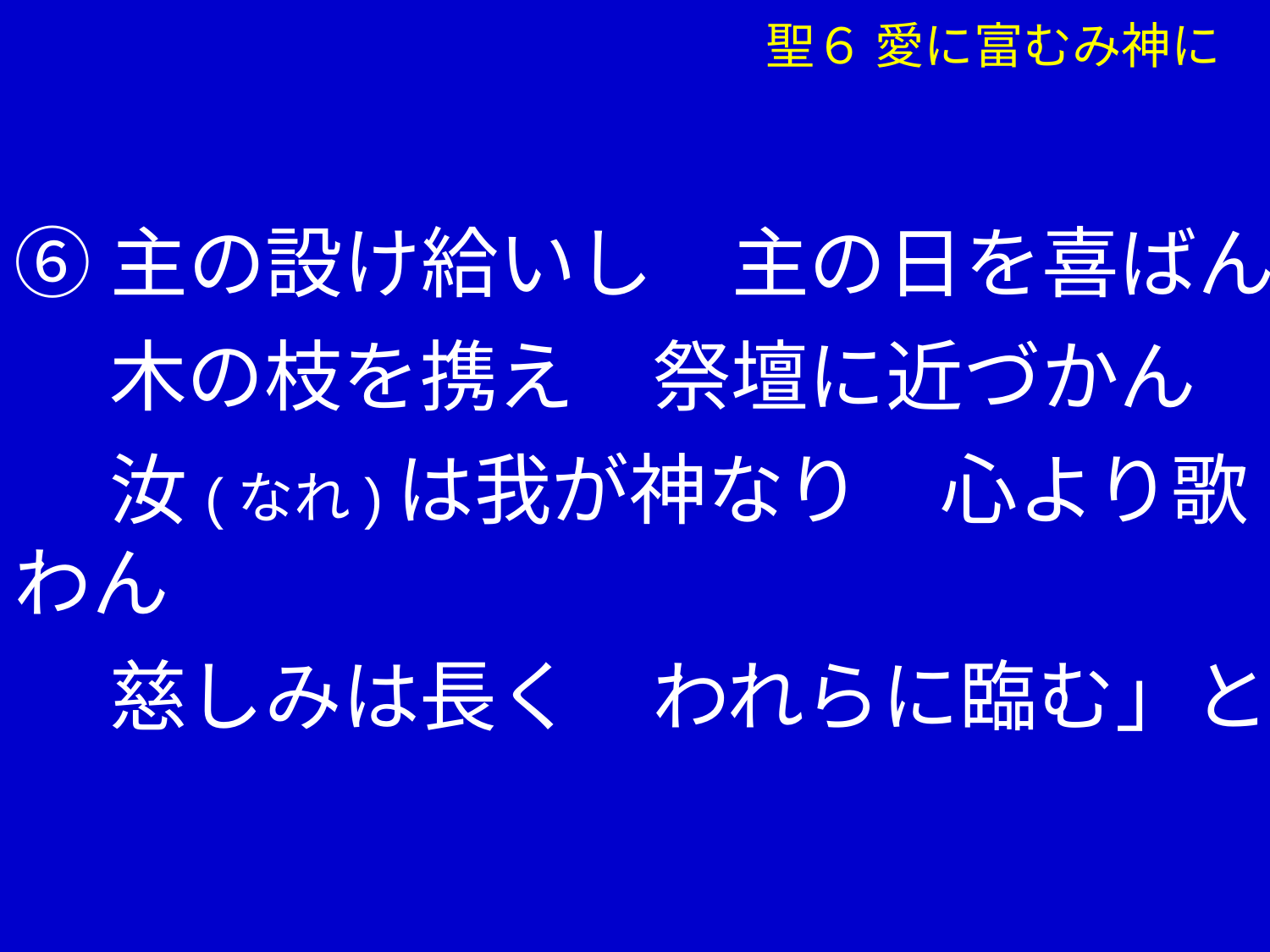

⑥主の設け給いし　主の日を喜ばん
　 木の枝を携え　祭壇に近づかん
　 汝(なれ)は我が神なり　心より歌わん
　 慈しみは長く　われらに臨む」と

聖６ 愛に富むみ神に